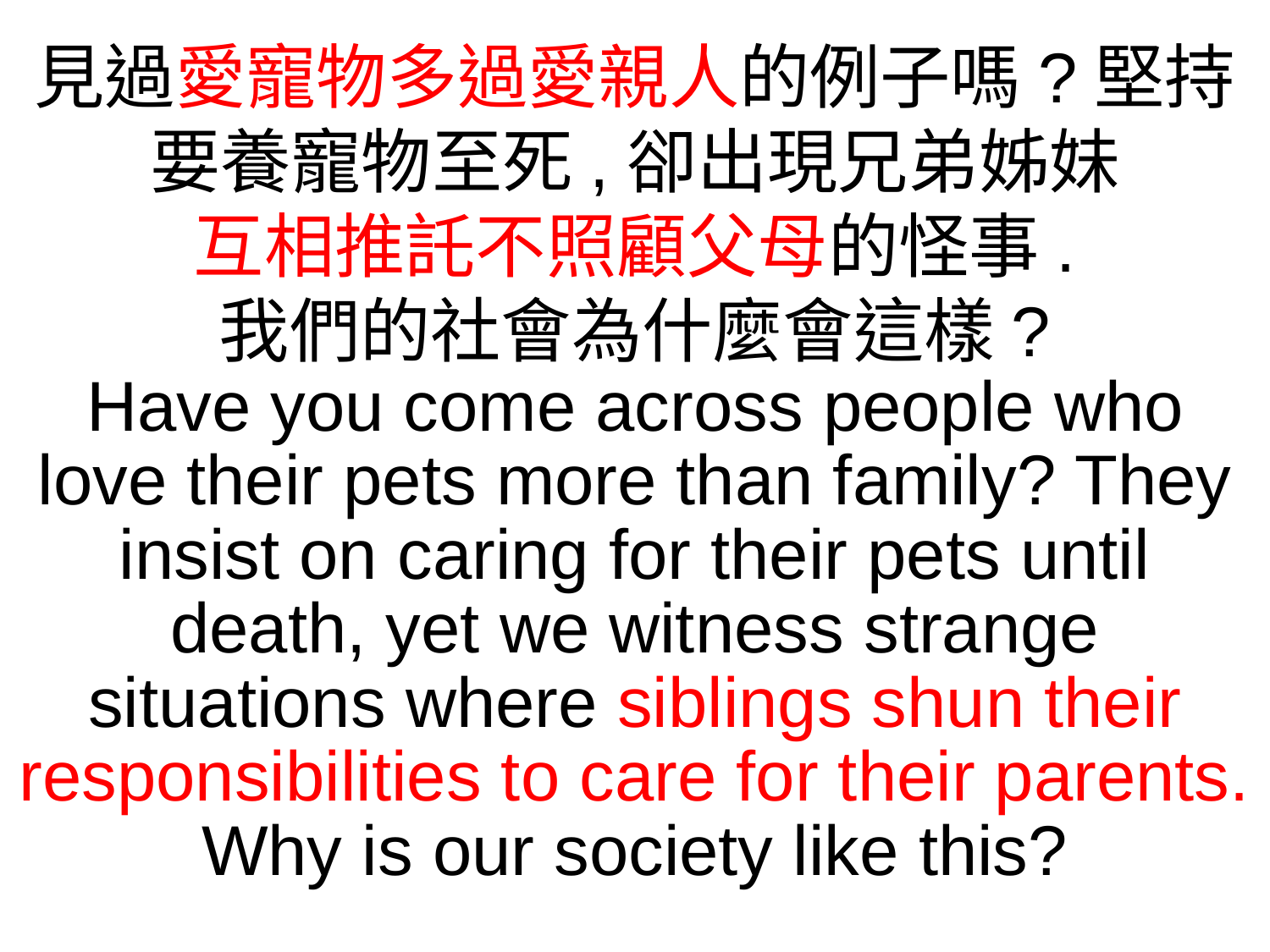

見過愛寵物多過愛親人的例子嗎?堅持要養寵物至死,卻出現兄弟姊妹
互相推託不照顧父母的怪事.
我們的社會為什麼會這樣?
Have you come across people who love their pets more than family? They insist on caring for their pets until death, yet we witness strange situations where siblings shun their responsibilities to care for their parents. Why is our society like this?